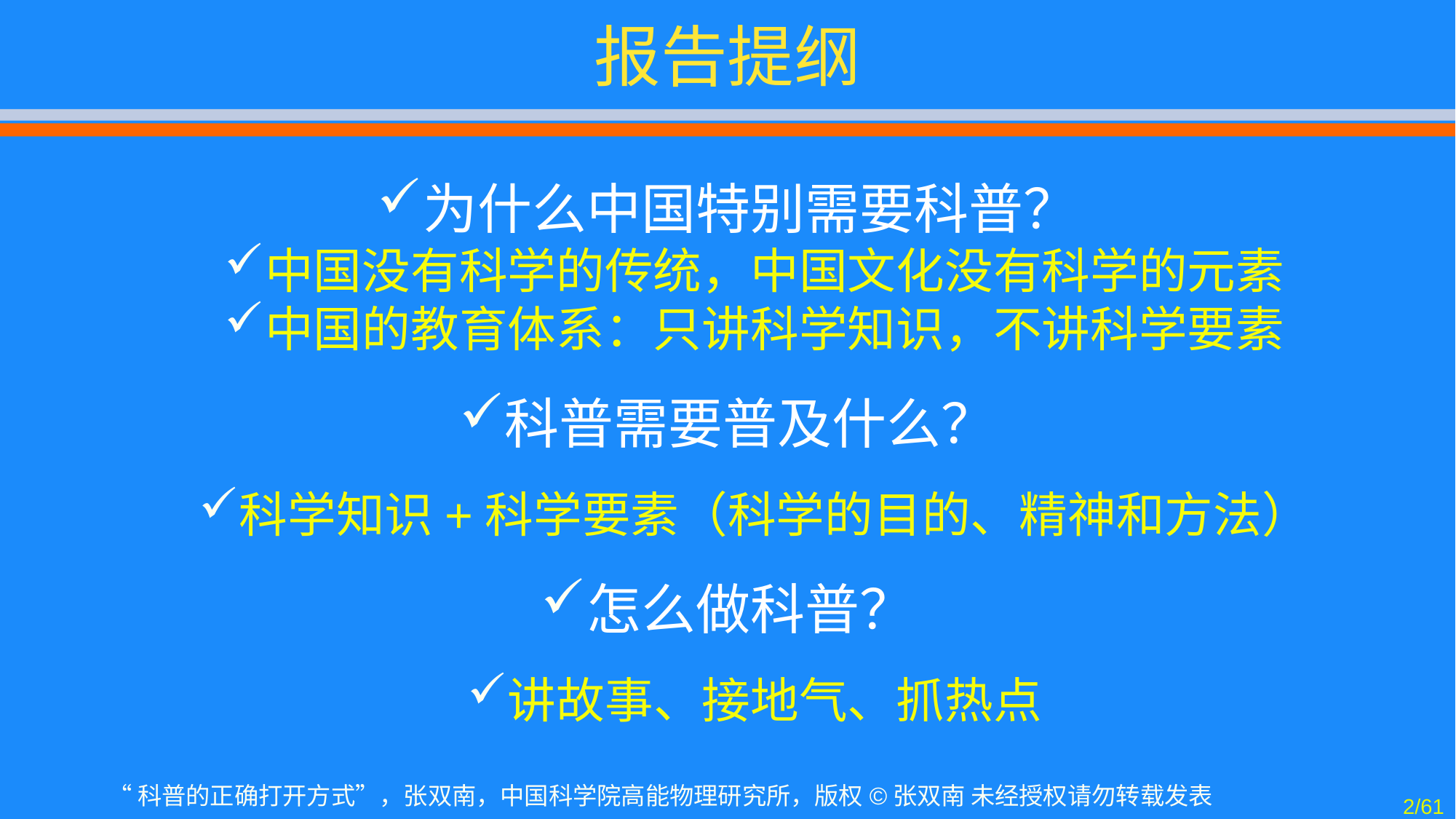

# 报告提纲
为什么中国特别需要科普？
中国没有科学的传统，中国文化没有科学的元素
中国的教育体系：只讲科学知识，不讲科学要素
科普需要普及什么？
科学知识+科学要素（科学的目的、精神和方法）
怎么做科普？
讲故事、接地气、抓热点
2/61